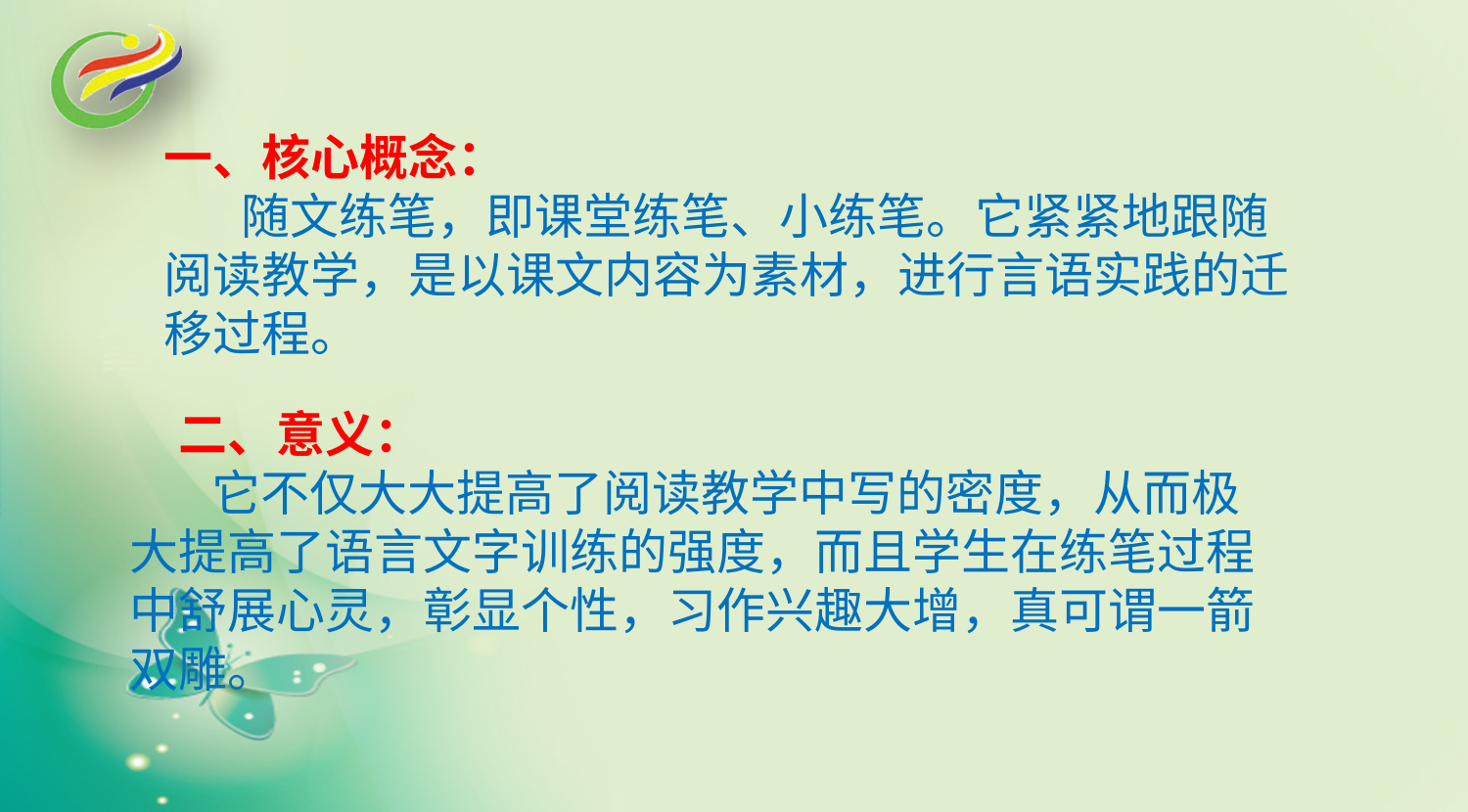

一、核心概念：
      随文练笔，即课堂练笔、小练笔。它紧紧地跟随阅读教学，是以课文内容为素材，进行言语实践的迁移过程。

二、意义：
  它不仅大大提高了阅读教学中写的密度，从而极大提高了语言文字训练的强度，而且学生在练笔过程中舒展心灵，彰显个性，习作兴趣大增，真可谓一箭双雕。